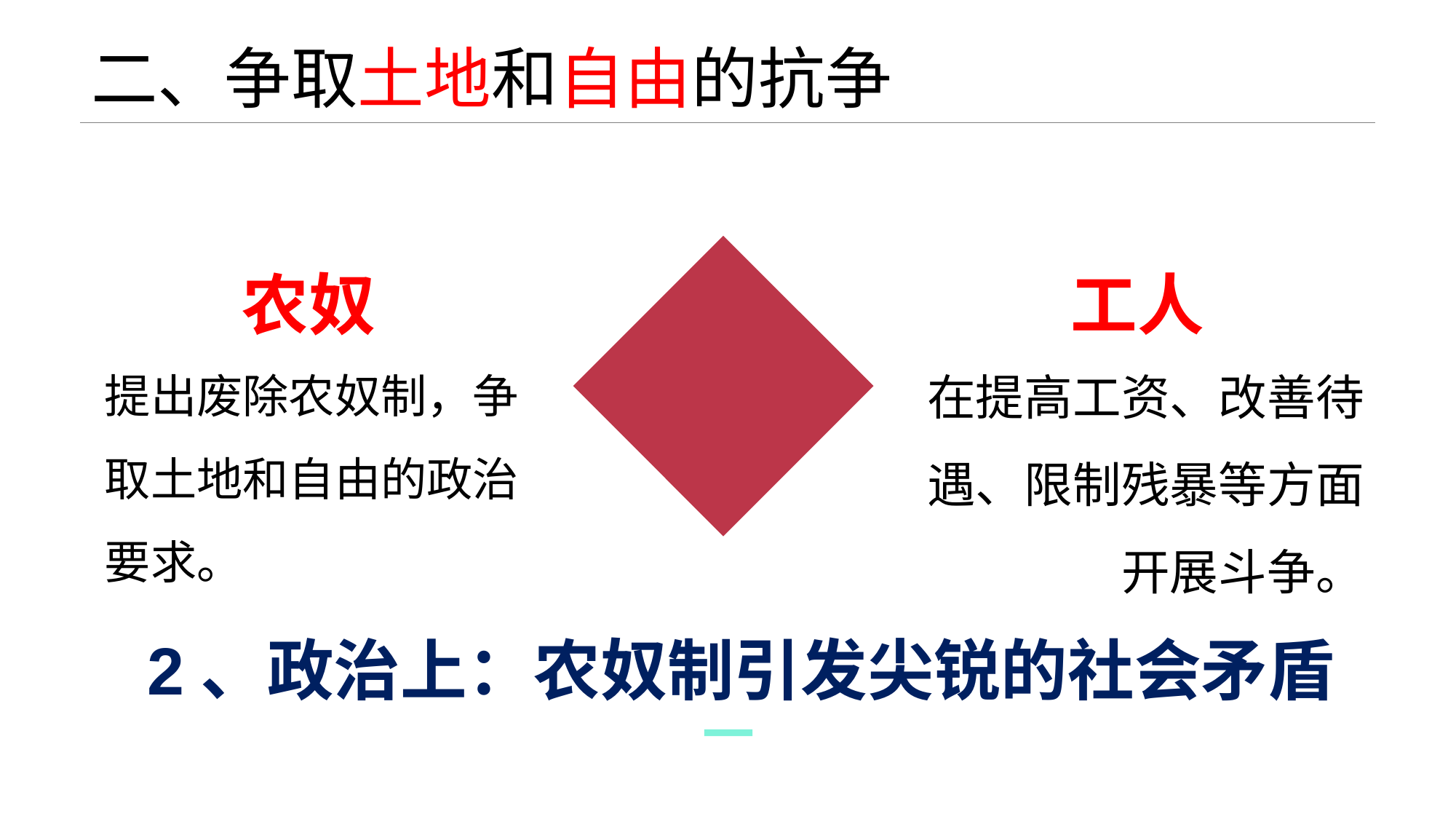

# 二、争取土地和自由的抗争

农奴
工人
在提高工资、改善待遇、限制残暴等方面开展斗争。
提出废除农奴制，争取土地和自由的政治要求。
2、政治上：农奴制引发尖锐的社会矛盾